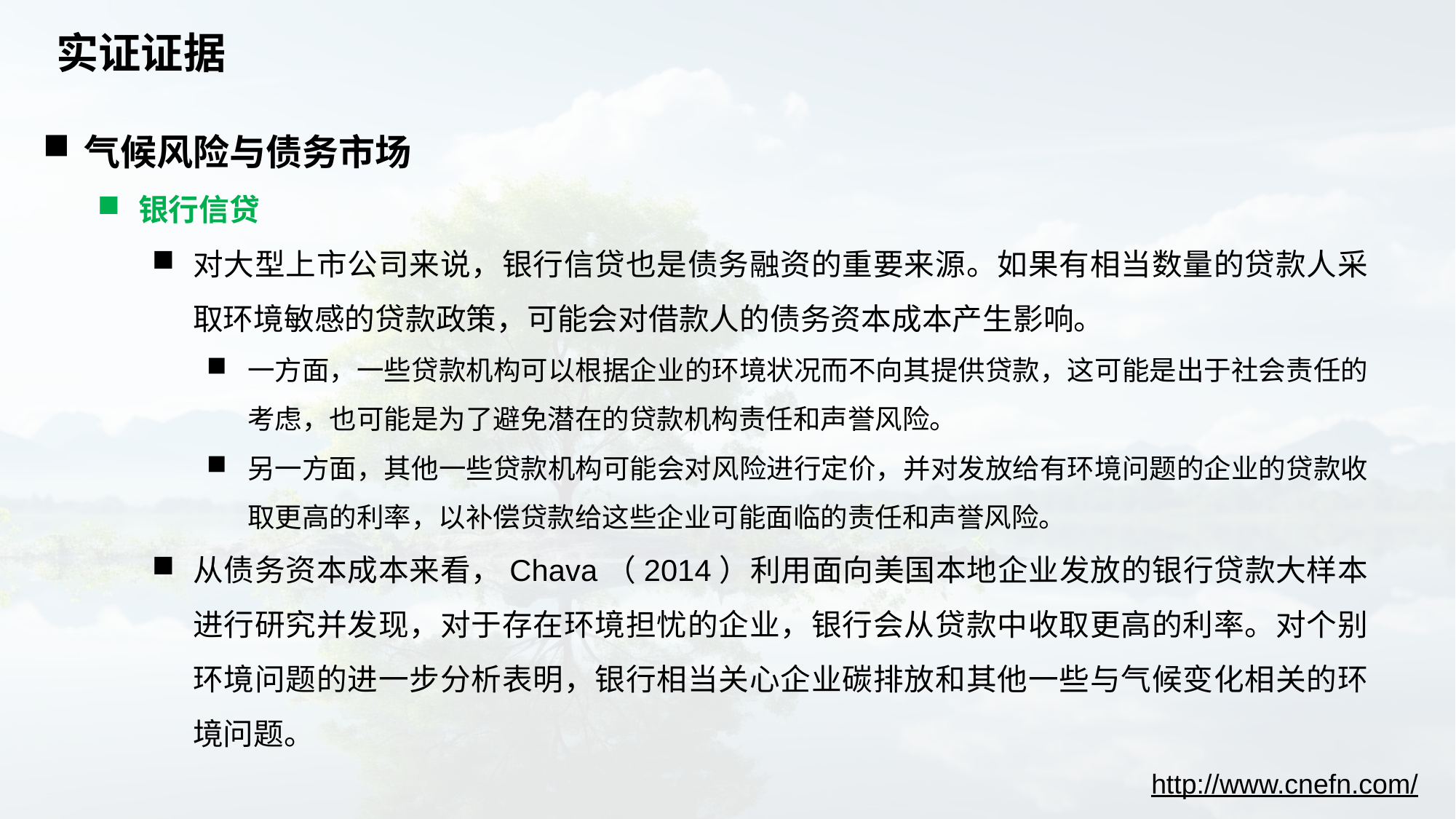

# 实证证据
气候风险与债务市场
银行信贷
对大型上市公司来说，银行信贷也是债务融资的重要来源。如果有相当数量的贷款人采取环境敏感的贷款政策，可能会对借款人的债务资本成本产生影响。
一方面，一些贷款机构可以根据企业的环境状况而不向其提供贷款，这可能是出于社会责任的考虑，也可能是为了避免潜在的贷款机构责任和声誉风险。
另一方面，其他一些贷款机构可能会对风险进行定价，并对发放给有环境问题的企业的贷款收取更高的利率，以补偿贷款给这些企业可能面临的责任和声誉风险。
从债务资本成本来看，Chava（2014）利用面向美国本地企业发放的银行贷款大样本进行研究并发现，对于存在环境担忧的企业，银行会从贷款中收取更高的利率。对个别环境问题的进一步分析表明，银行相当关心企业碳排放和其他一些与气候变化相关的环境问题。